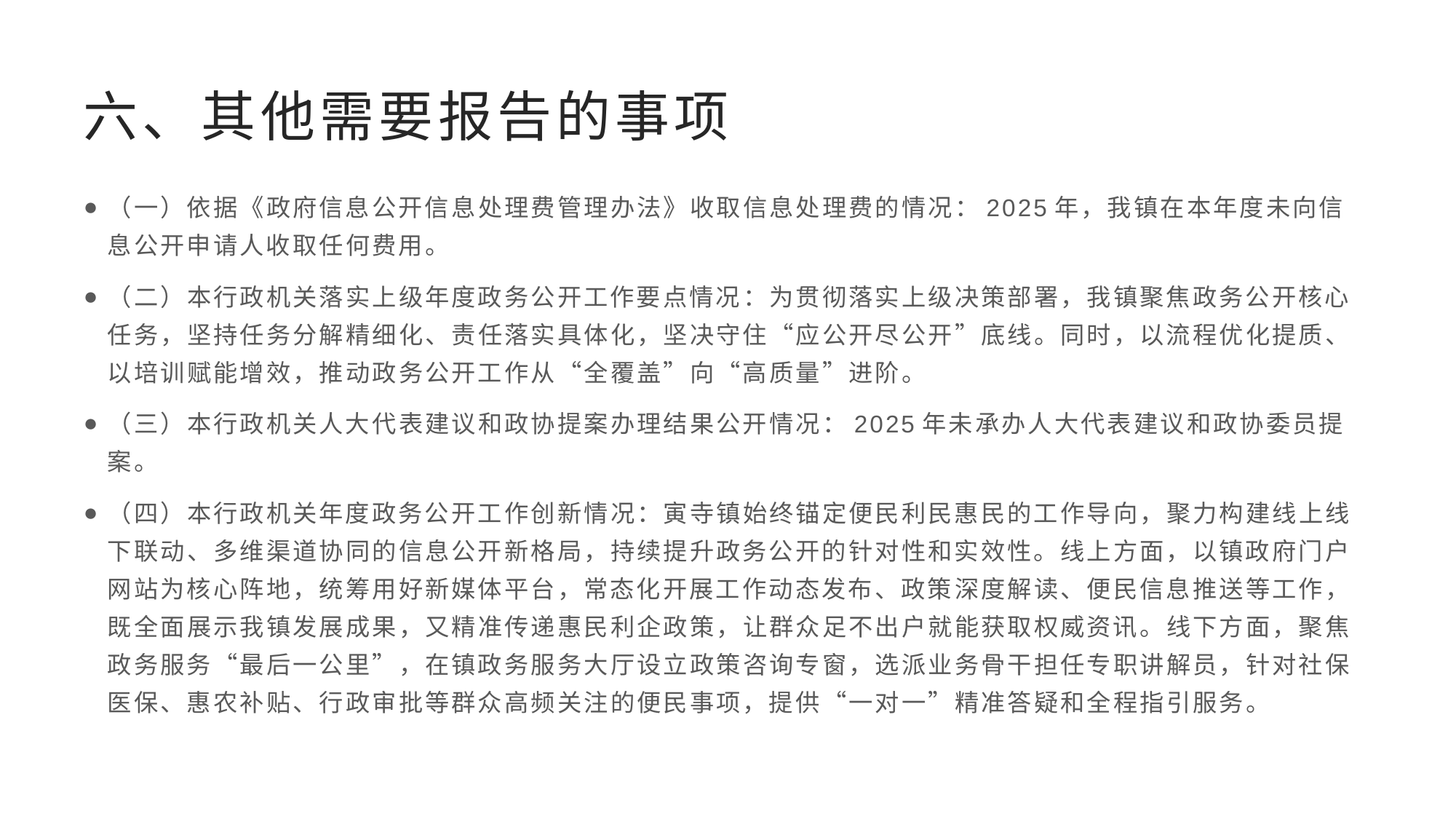

# 六、其他需要报告的事项
（一）依据《政府信息公开信息处理费管理办法》收取信息处理费的情况：2025年，我镇在本年度未向信息公开申请人收取任何费用。
（二）本行政机关落实上级年度政务公开工作要点情况：为贯彻落实上级决策部署，我镇聚焦政务公开核心任务，坚持任务分解精细化、责任落实具体化，坚决守住“应公开尽公开”底线。同时，以流程优化提质、以培训赋能增效，推动政务公开工作从“全覆盖”向“高质量”进阶。
（三）本行政机关人大代表建议和政协提案办理结果公开情况：2025年未承办人大代表建议和政协委员提案。
（四）本行政机关年度政务公开工作创新情况：寅寺镇始终锚定便民利民惠民的工作导向，聚力构建线上线下联动、多维渠道协同的信息公开新格局，持续提升政务公开的针对性和实效性。线上方面，以镇政府门户网站为核心阵地，统筹用好新媒体平台，常态化开展工作动态发布、政策深度解读、便民信息推送等工作，既全面展示我镇发展成果，又精准传递惠民利企政策，让群众足不出户就能获取权威资讯。线下方面，聚焦政务服务“最后一公里”，在镇政务服务大厅设立政策咨询专窗，选派业务骨干担任专职讲解员，针对社保医保、惠农补贴、行政审批等群众高频关注的便民事项，提供“一对一”精准答疑和全程指引服务。